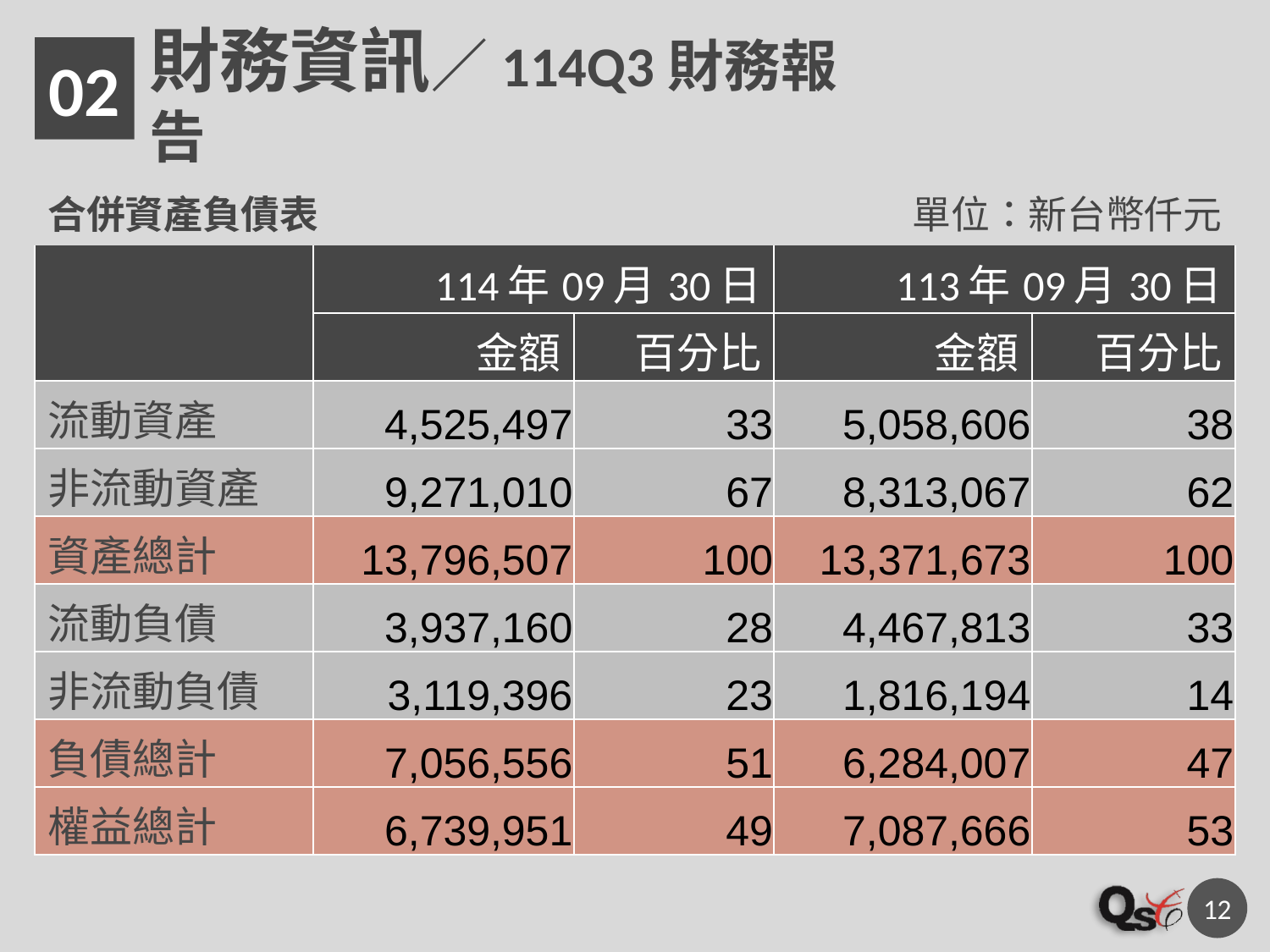

02
財務資訊／114Q3財務報告
| 合併資產負債表 |  |  | 單位：新台幣仟元 |  |
| --- | --- | --- | --- | --- |
|  | 114年09月30日 |  | 113年09月30日 |  |
|  | 金額 | 百分比 | 金額 | 百分比 |
| 流動資產 | 4,525,497 | 33 | 5,058,606 | 38 |
| 非流動資產 | 9,271,010 | 67 | 8,313,067 | 62 |
| 資產總計 | 13,796,507 | 100 | 13,371,673 | 100 |
| 流動負債 | 3,937,160 | 28 | 4,467,813 | 33 |
| 非流動負債 | 3,119,396 | 23 | 1,816,194 | 14 |
| 負債總計 | 7,056,556 | 51 | 6,284,007 | 47 |
| 權益總計 | 6,739,951 | 49 | 7,087,666 | 53 |